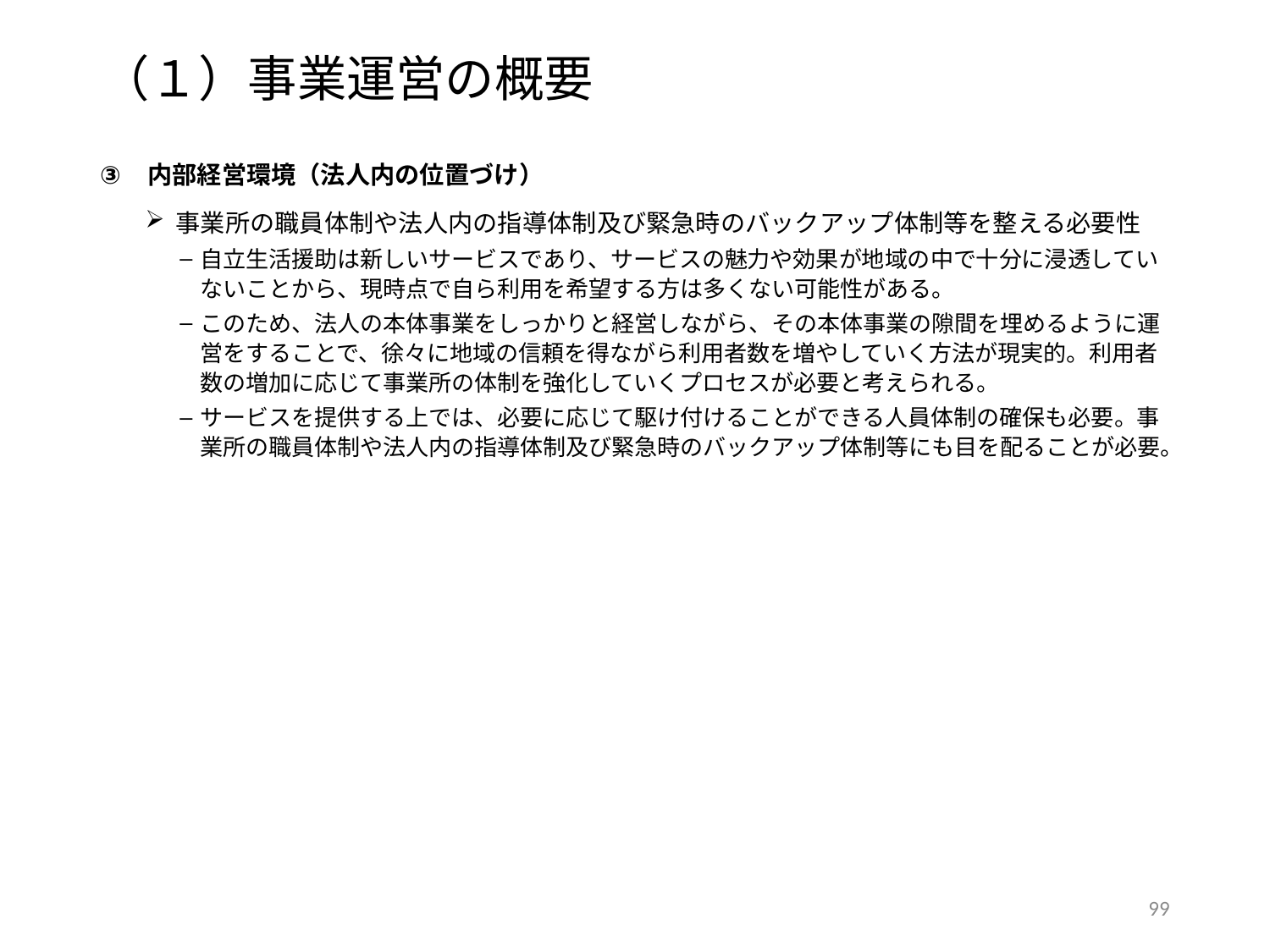

（１）事業運営の概要
内部経営環境（法人内の位置づけ）
事業所の職員体制や法人内の指導体制及び緊急時のバックアップ体制等を整える必要性
自立生活援助は新しいサービスであり、サービスの魅力や効果が地域の中で十分に浸透していないことから、現時点で自ら利用を希望する方は多くない可能性がある。
このため、法人の本体事業をしっかりと経営しながら、その本体事業の隙間を埋めるように運営をすることで、徐々に地域の信頼を得ながら利用者数を増やしていく方法が現実的。利用者数の増加に応じて事業所の体制を強化していくプロセスが必要と考えられる。
サービスを提供する上では、必要に応じて駆け付けることができる人員体制の確保も必要。事業所の職員体制や法人内の指導体制及び緊急時のバックアップ体制等にも目を配ることが必要。

99